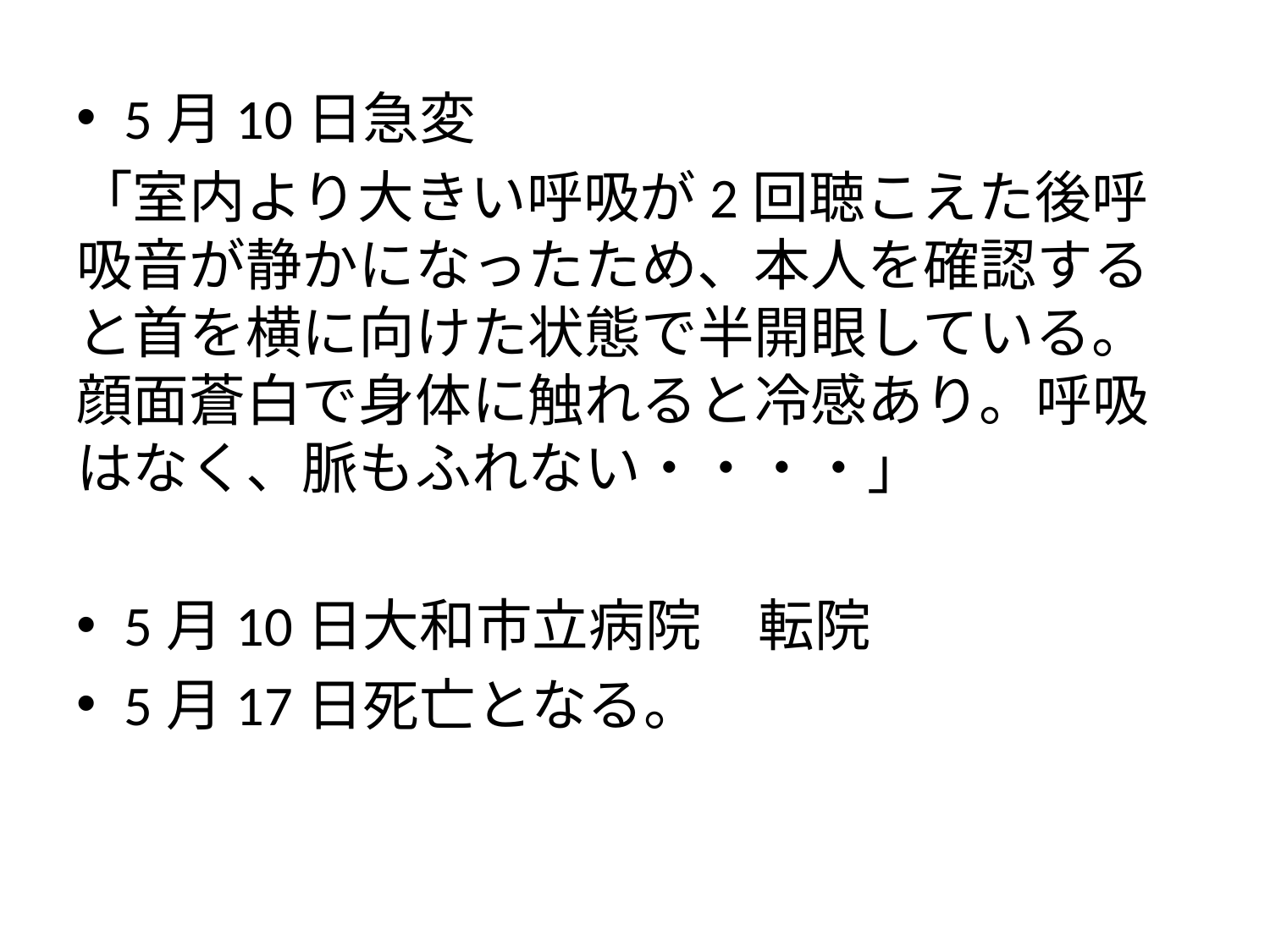

5月10日急変
「室内より大きい呼吸が2回聴こえた後呼吸音が静かになったため、本人を確認すると首を横に向けた状態で半開眼している。顔面蒼白で身体に触れると冷感あり。呼吸はなく、脈もふれない・・・・」

5月10日大和市立病院　転院
5月17日死亡となる。